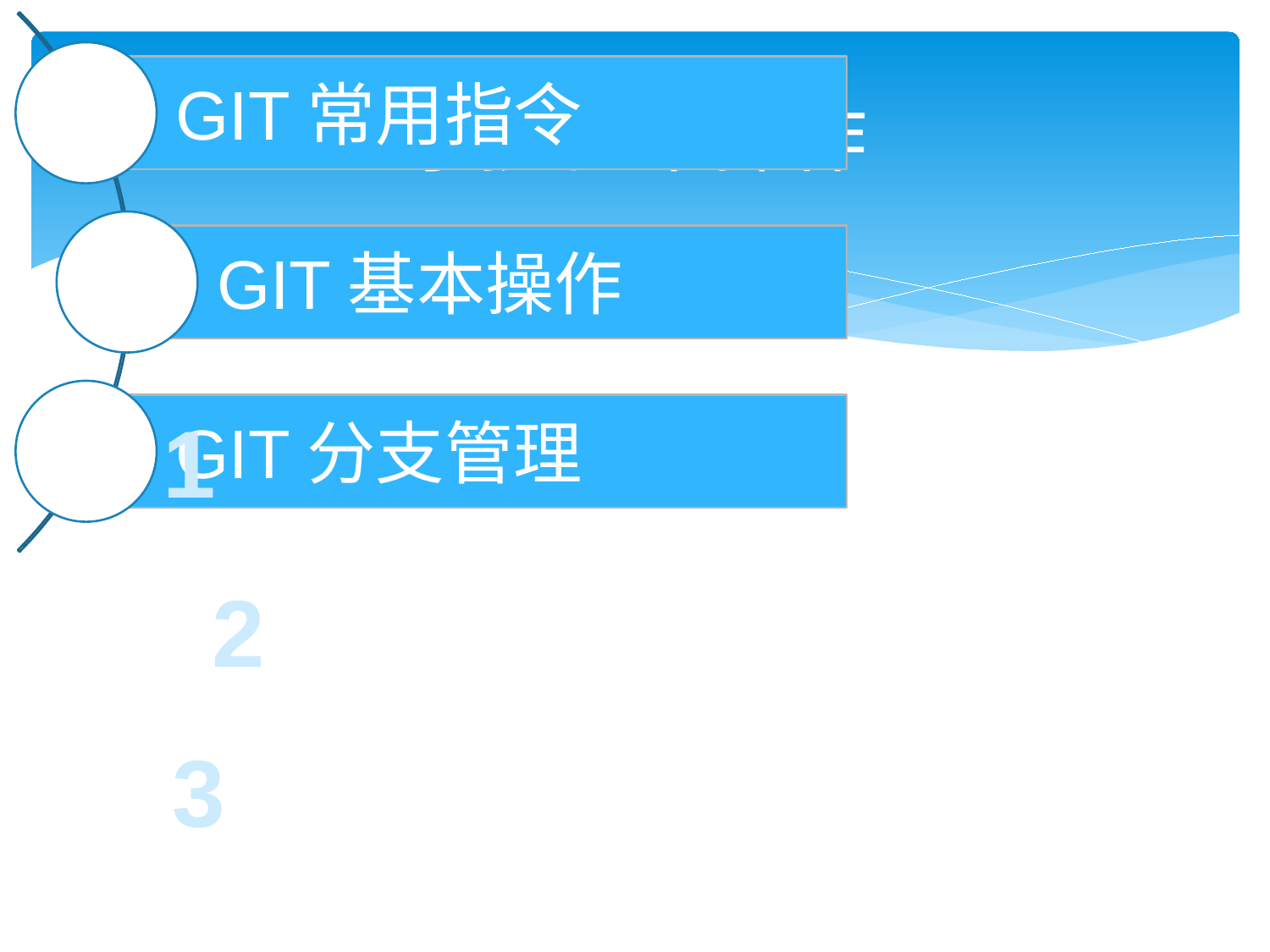

# 掌握日常操作
GIT常用指令
GIT基本操作
GIT分支管理
1
2
3